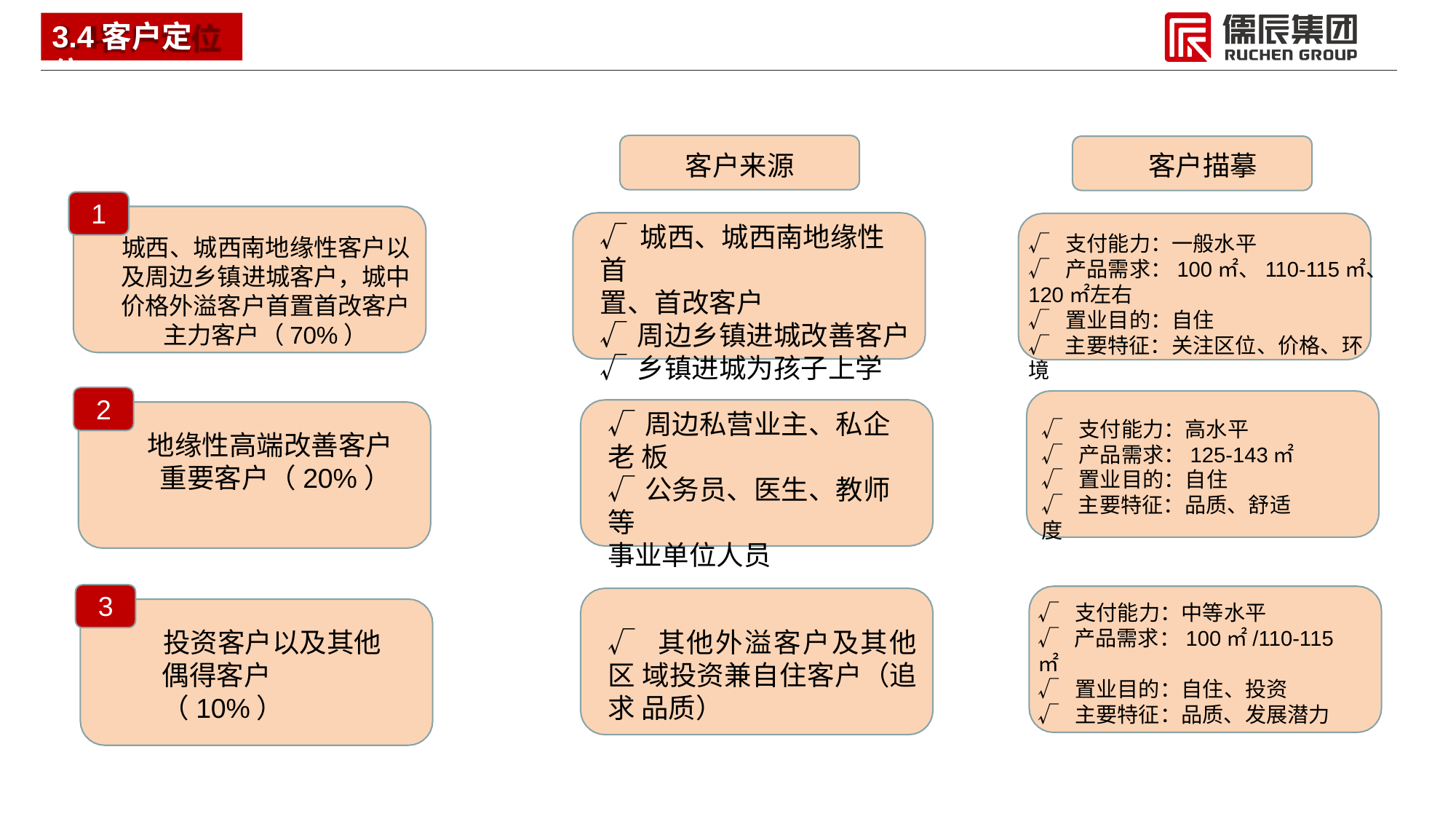

# 3.4客户定位

客户来源
客户描摹

1

√ 城西、城西南地缘性首
置、首改客户
√	周边乡镇进城改善客户
√	乡镇进城为孩子上学
√ 支付能力：一般水平
√ 产品需求：100㎡、110-115㎡、
120㎡左右
√ 置业目的：自住
√ 主要特征：关注区位、价格、环境
城西、城西南地缘性客户以 及周边乡镇进城客户，城中 价格外溢客户首置首改客户 主力客户（70%）

2

√	周边私营业主、私企老 板
√	公务员、医生、教师等
事业单位人员
√ 支付能力：高水平
√ 产品需求：125-143㎡
√ 置业目的：自住
√ 主要特征：品质、舒适度
地缘性高端改善客户 重要客户（20%）

3

√ 支付能力：中等水平
√ 产品需求：100㎡/110-115㎡
√ 置业目的：自住、投资
√ 主要特征：品质、发展潜力

投资客户以及其他
偶得客户（10%）
√ 其他外溢客户及其他区 域投资兼自住客户（追求 品质）